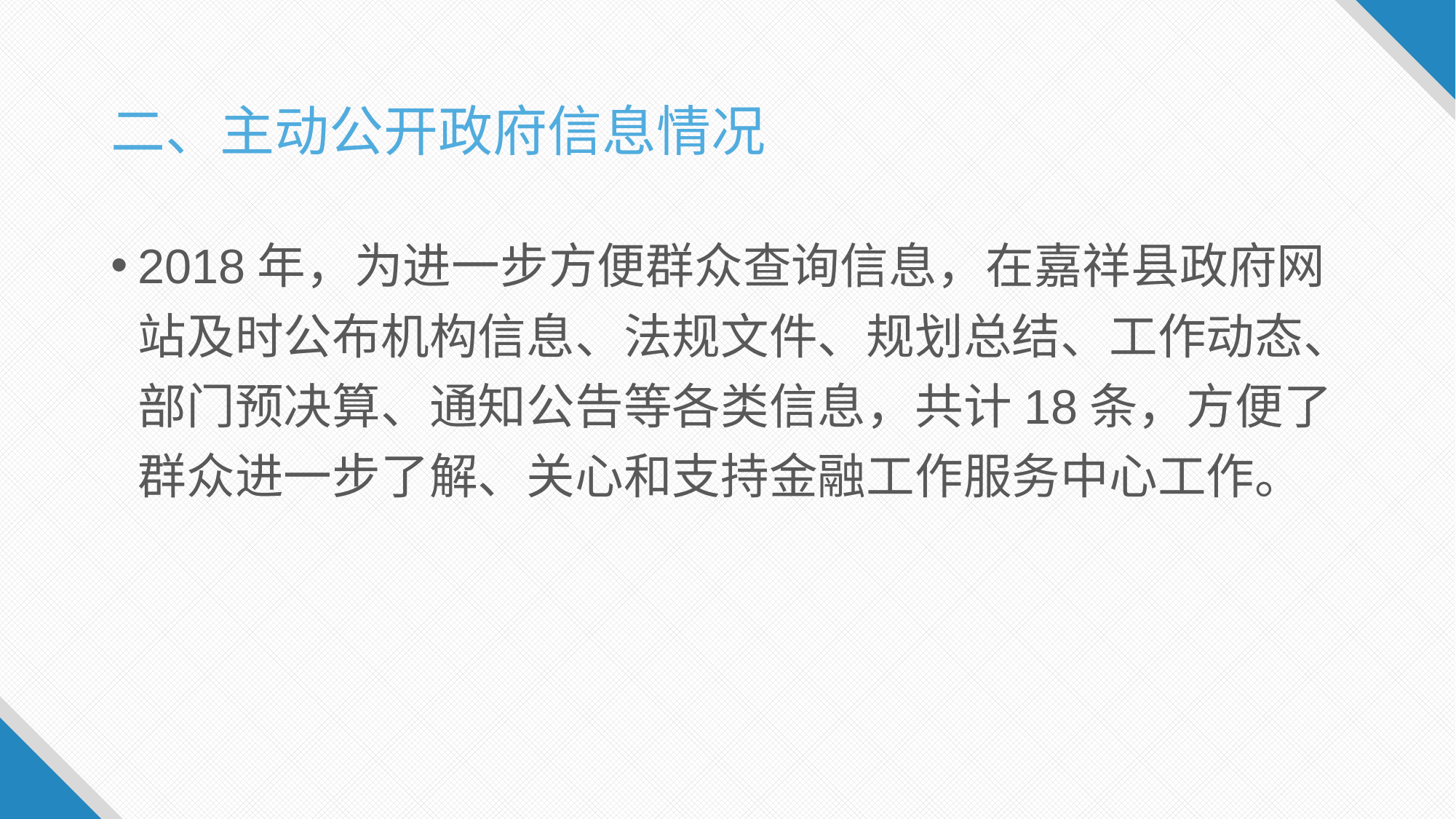

# 二、主动公开政府信息情况
2018年，为进一步方便群众查询信息，在嘉祥县政府网站及时公布机构信息、法规文件、规划总结、工作动态、部门预决算、通知公告等各类信息，共计18条，方便了群众进一步了解、关心和支持金融工作服务中心工作。